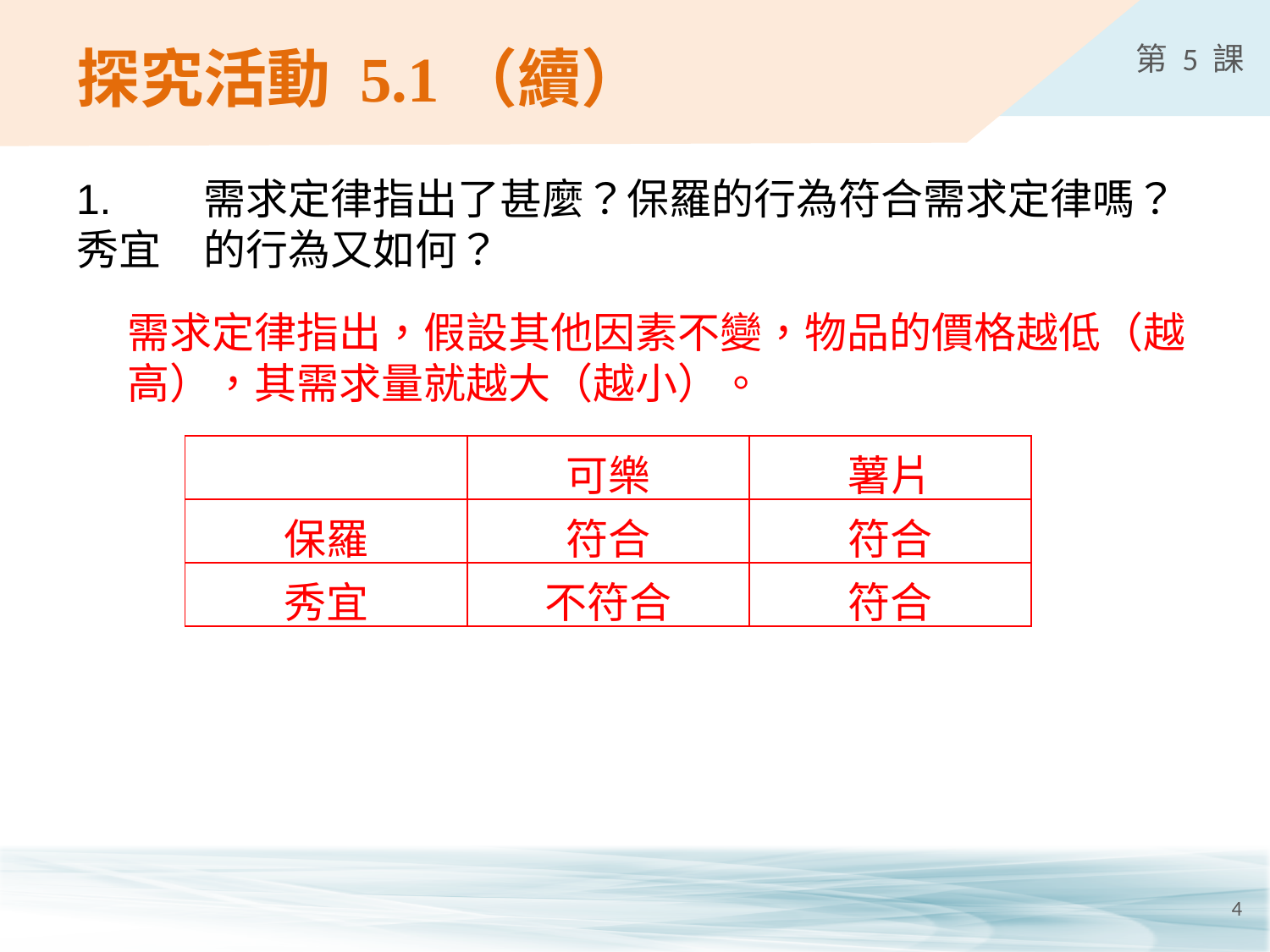

# 探究活動 5.1（續）
1.	需求定律指出了甚麼？保羅的行為符合需求定律嗎？秀宜	的行為又如何？
需求定律指出，假設其他因素不變，物品的價格越低（越高），其需求量就越大（越小）。
|  | 可樂 | 薯片 |
| --- | --- | --- |
| 保羅 | 符合 | 符合 |
| 秀宜 | 不符合 | 符合 |
4